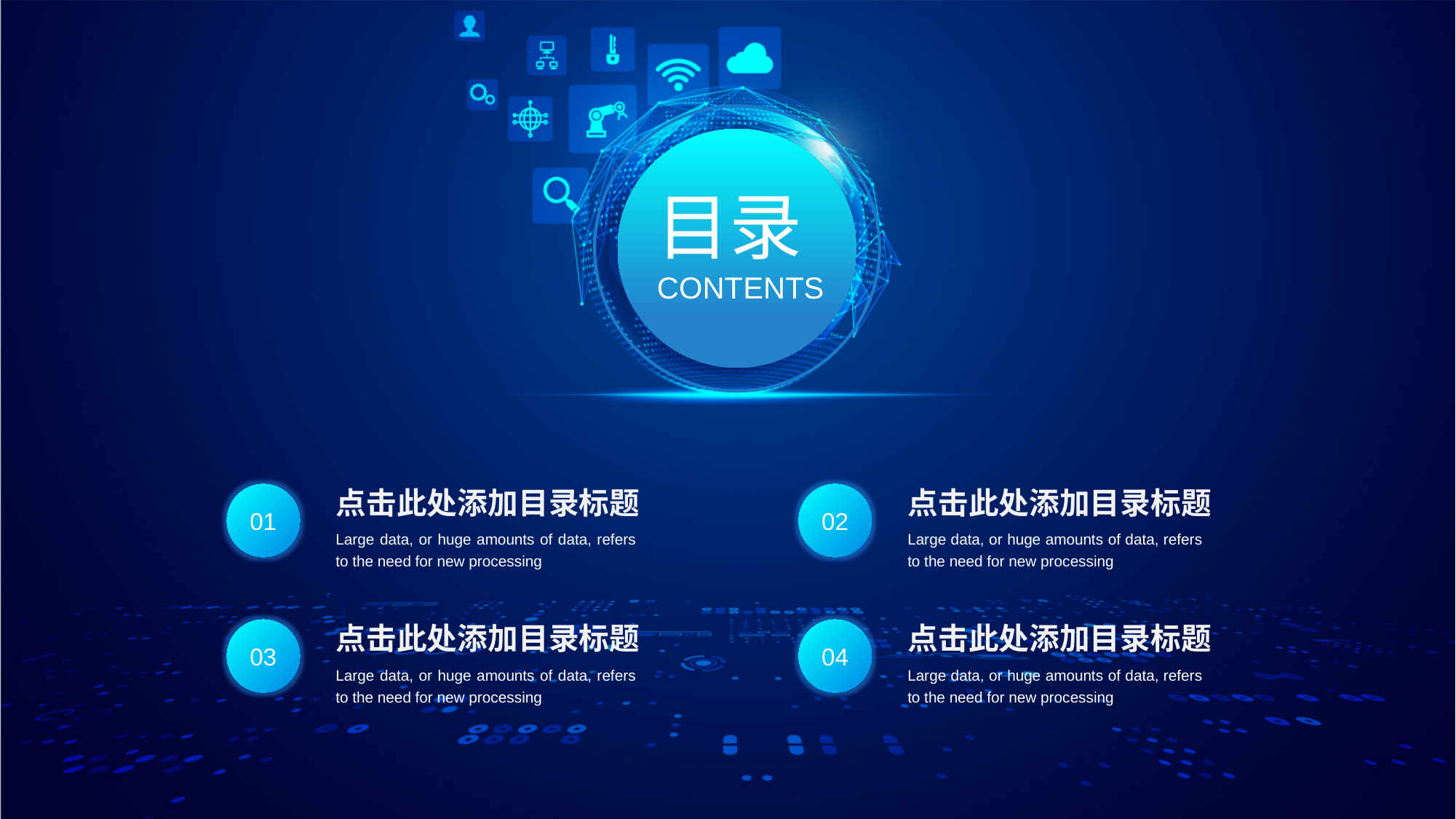

目录
CONTENTS
点击此处添加目录标题
Large data, or huge amounts of data, refers to the need for new processing
点击此处添加目录标题
Large data, or huge amounts of data, refers to the need for new processing
01
02
点击此处添加目录标题
Large data, or huge amounts of data, refers to the need for new processing
点击此处添加目录标题
Large data, or huge amounts of data, refers to the need for new processing
03
04